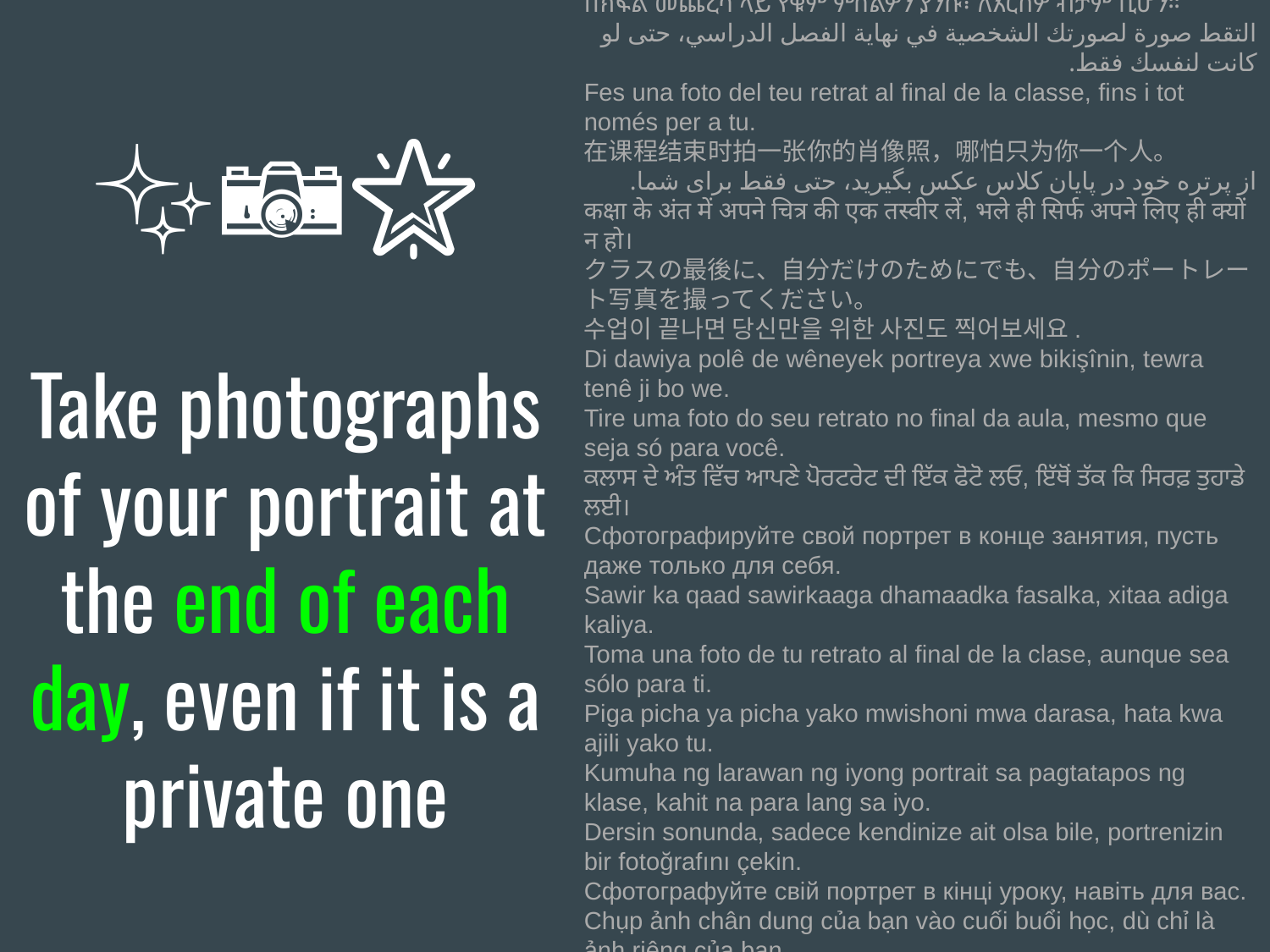

✨📷🌟

Take photographs of your portrait at the end of each day, even if it is a private one
በክፍል መጨረሻ ላይ የቁም ምስልዎን ያንሱ፣ ለእርስዎ ብቻም ቢሆን።
التقط صورة لصورتك الشخصية في نهاية الفصل الدراسي، حتى لو كانت لنفسك فقط.
Fes una foto del teu retrat al final de la classe, fins i tot només per a tu.
在课程结束时拍一张你的肖像照，哪怕只为你一个人。
از پرتره خود در پایان کلاس عکس بگیرید، حتی فقط برای شما.
कक्षा के अंत में अपने चित्र की एक तस्वीर लें, भले ही सिर्फ अपने लिए ही क्यों न हो।
クラスの最後に、自分だけのためにでも、自分のポートレート写真を撮ってください。
수업이 끝나면 당신만을 위한 사진도 찍어보세요.
Di dawiya polê de wêneyek portreya xwe bikişînin, tewra tenê ji bo we.
Tire uma foto do seu retrato no final da aula, mesmo que seja só para você.
ਕਲਾਸ ਦੇ ਅੰਤ ਵਿੱਚ ਆਪਣੇ ਪੋਰਟਰੇਟ ਦੀ ਇੱਕ ਫੋਟੋ ਲਓ, ਇੱਥੋਂ ਤੱਕ ਕਿ ਸਿਰਫ਼ ਤੁਹਾਡੇ ਲਈ।
Сфотографируйте свой портрет в конце занятия, пусть даже только для себя.
Sawir ka qaad sawirkaaga dhamaadka fasalka, xitaa adiga kaliya.
Toma una foto de tu retrato al final de la clase, aunque sea sólo para ti.
Piga picha ya picha yako mwishoni mwa darasa, hata kwa ajili yako tu.
Kumuha ng larawan ng iyong portrait sa pagtatapos ng klase, kahit na para lang sa iyo.
Dersin sonunda, sadece kendinize ait olsa bile, portrenizin bir fotoğrafını çekin.
Сфотографуйте свій портрет в кінці уроку, навіть для вас.
Chụp ảnh chân dung của bạn vào cuối buổi học, dù chỉ là ảnh riêng của bạn.